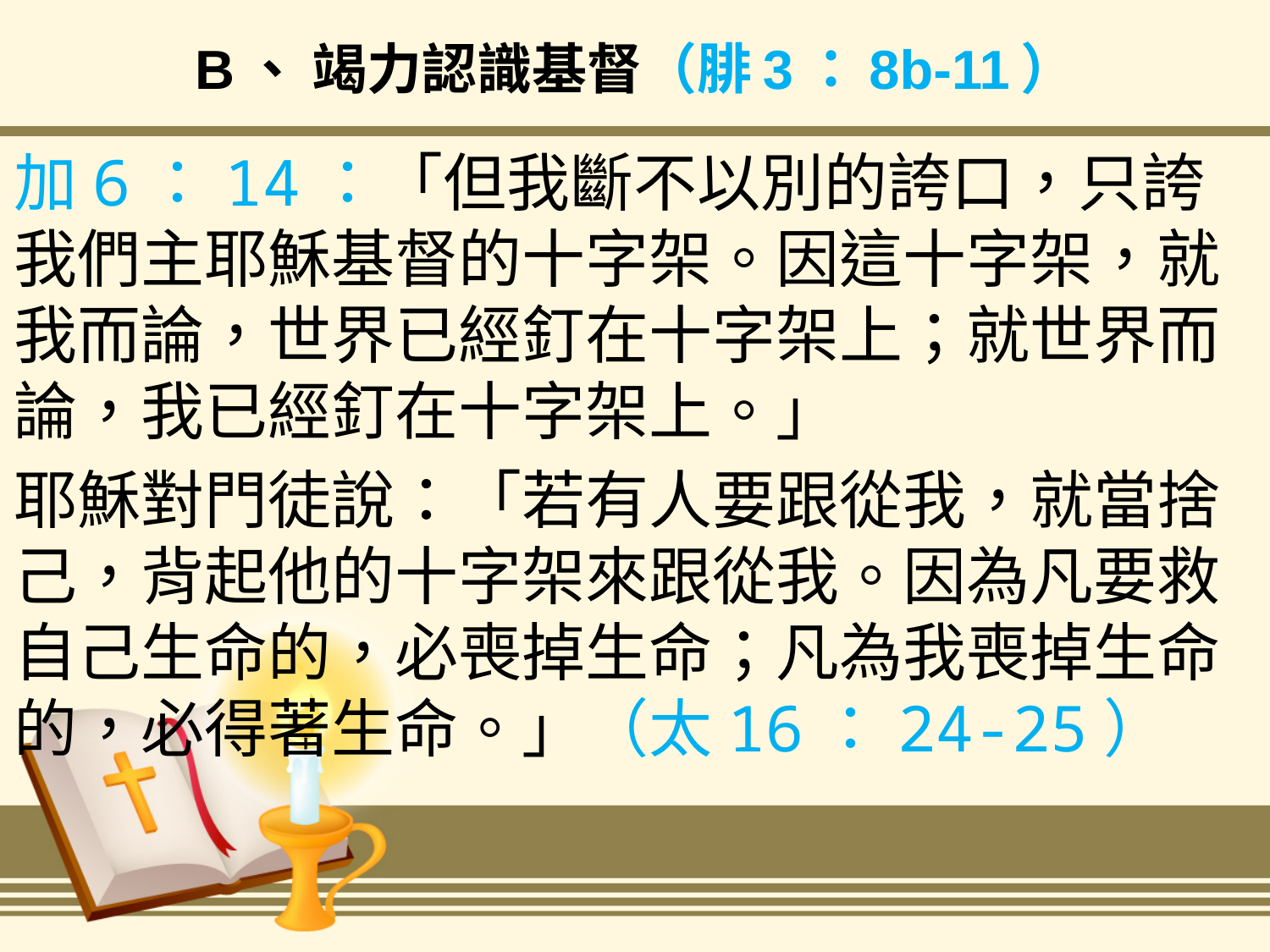

# B、 竭力認識基督（腓3：8b-11）
加6：14：「但我斷不以別的誇口，只誇我們主耶穌基督的十字架。因這十字架，就我而論，世界已經釘在十字架上；就世界而論，我已經釘在十字架上。」
耶穌對門徒說：「若有人要跟從我，就當捨己，背起他的十字架來跟從我。因為凡要救自己生命的，必喪掉生命；凡為我喪掉生命的，必得著生命。」（太16：24-25）